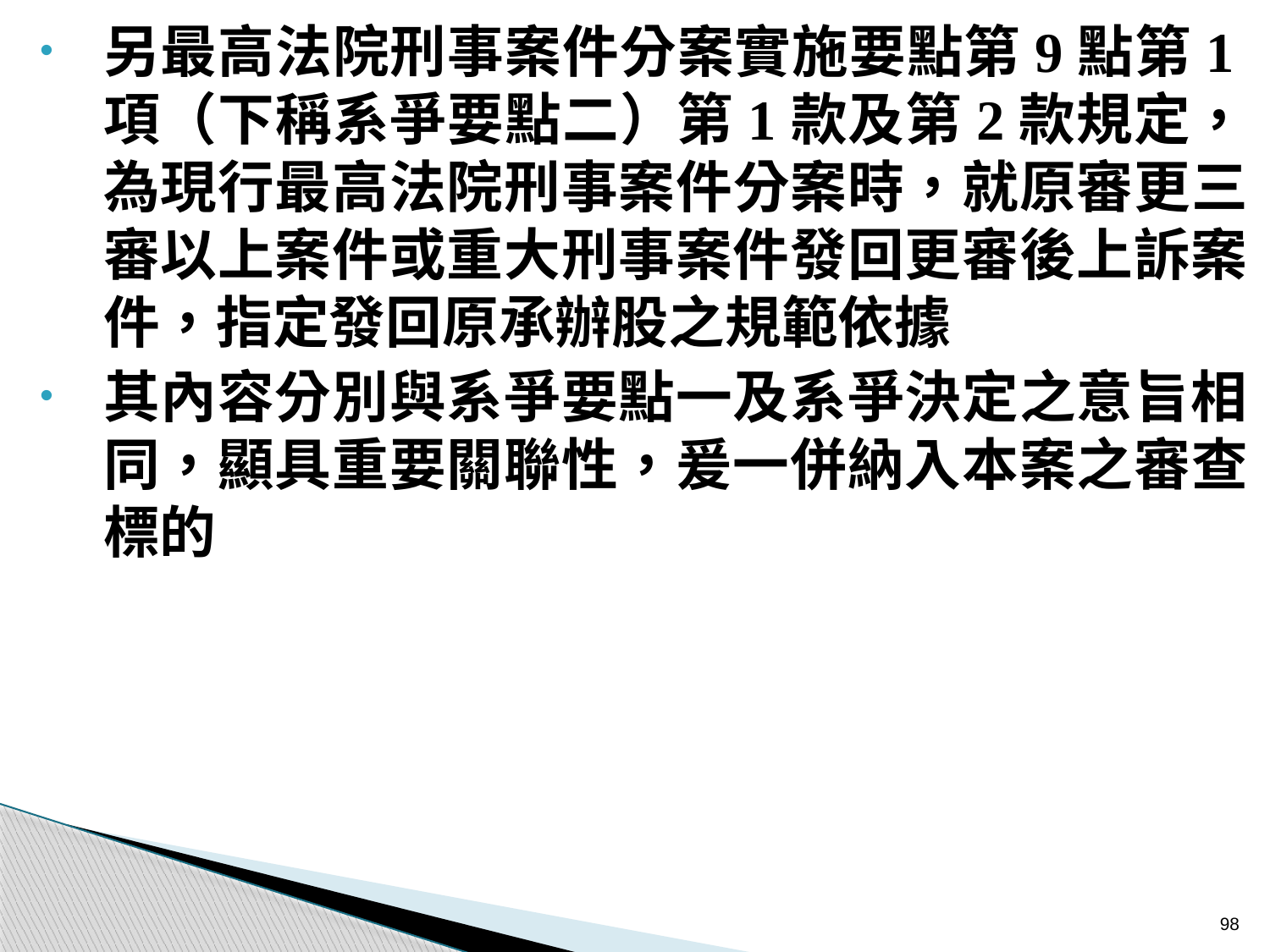

另最高法院刑事案件分案實施要點第9點第1項（下稱系爭要點二）第1款及第2款規定，為現行最高法院刑事案件分案時，就原審更三審以上案件或重大刑事案件發回更審後上訴案件，指定發回原承辦股之規範依據
其內容分別與系爭要點一及系爭決定之意旨相同，顯具重要關聯性，爰一併納入本案之審查標的
98